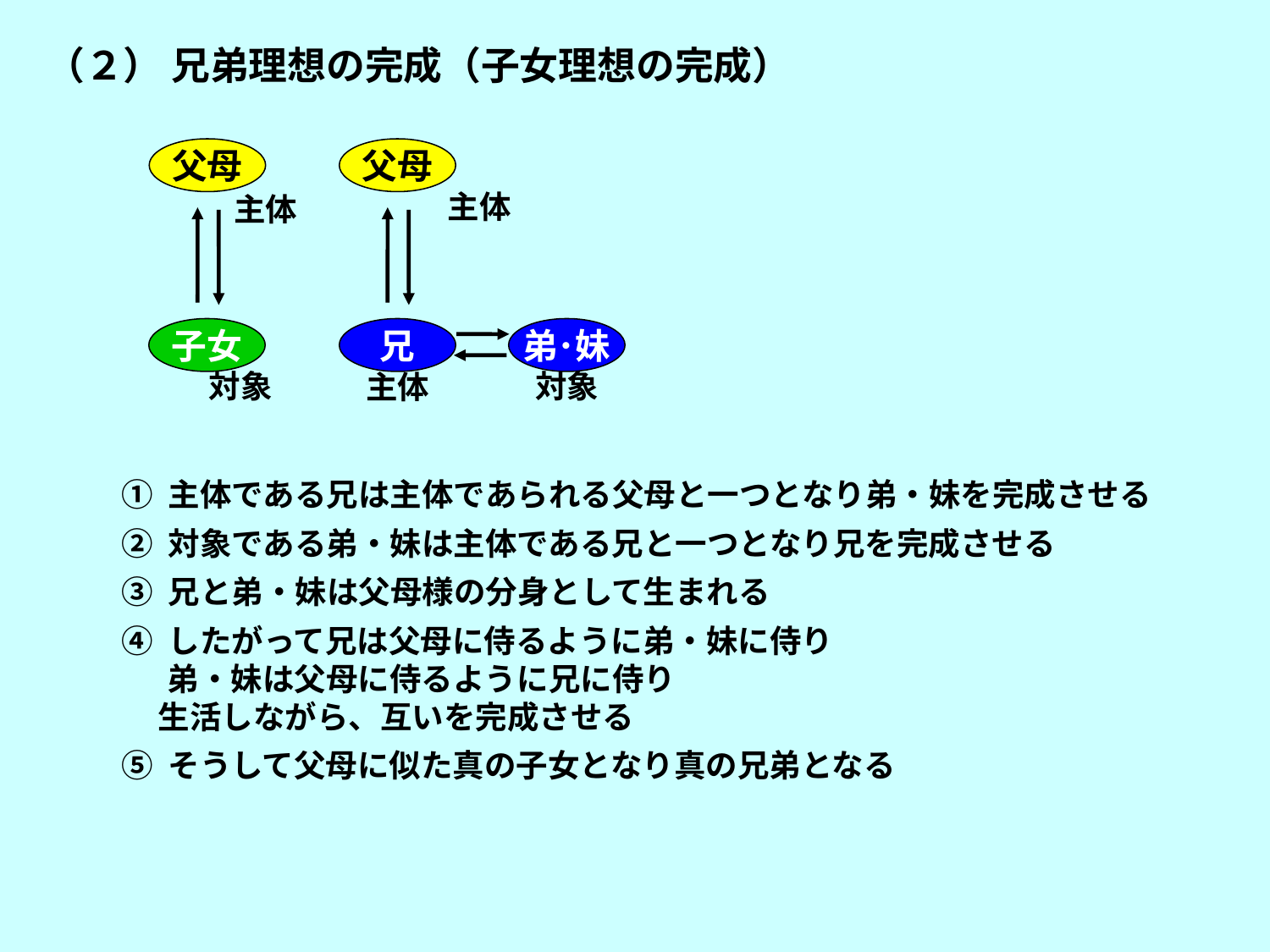

（２） 兄弟理想の完成（子女理想の完成）
父母
父母
主体
主体

子女
兄
弟･妹

対象
対象
主体
① 主体である兄は主体であられる父母と一つとなり弟・妹を完成させる
② 対象である弟・妹は主体である兄と一つとなり兄を完成させる
③ 兄と弟・妹は父母様の分身として生まれる
④ したがって兄は父母に侍るように弟・妹に侍り
　  弟・妹は父母に侍るように兄に侍り
    生活しながら、互いを完成させる
⑤ そうして父母に似た真の子女となり真の兄弟となる